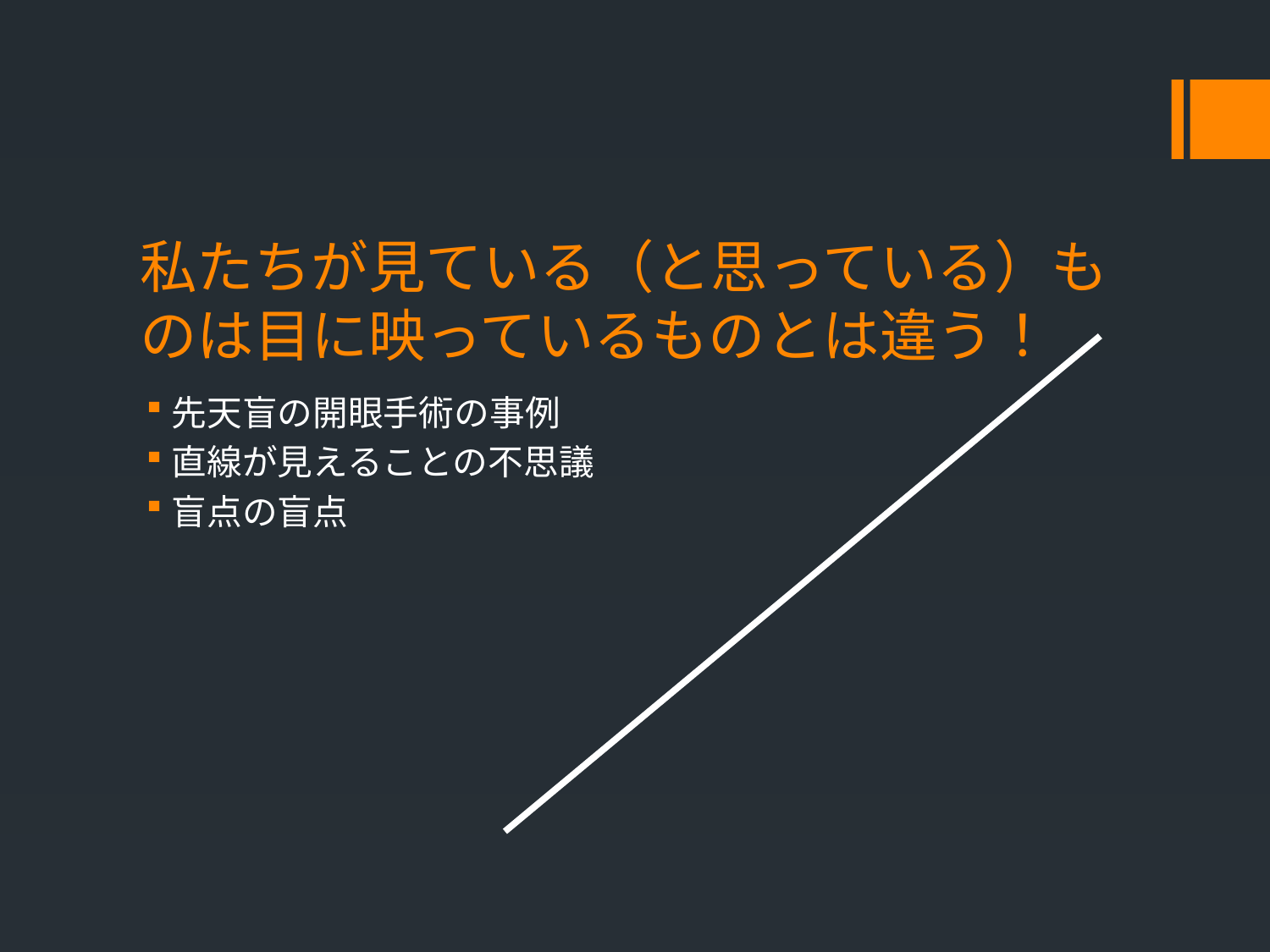

# 私たちが見ている（と思っている）ものは目に映っているものとは違う！
先天盲の開眼手術の事例
直線が見えることの不思議
盲点の盲点